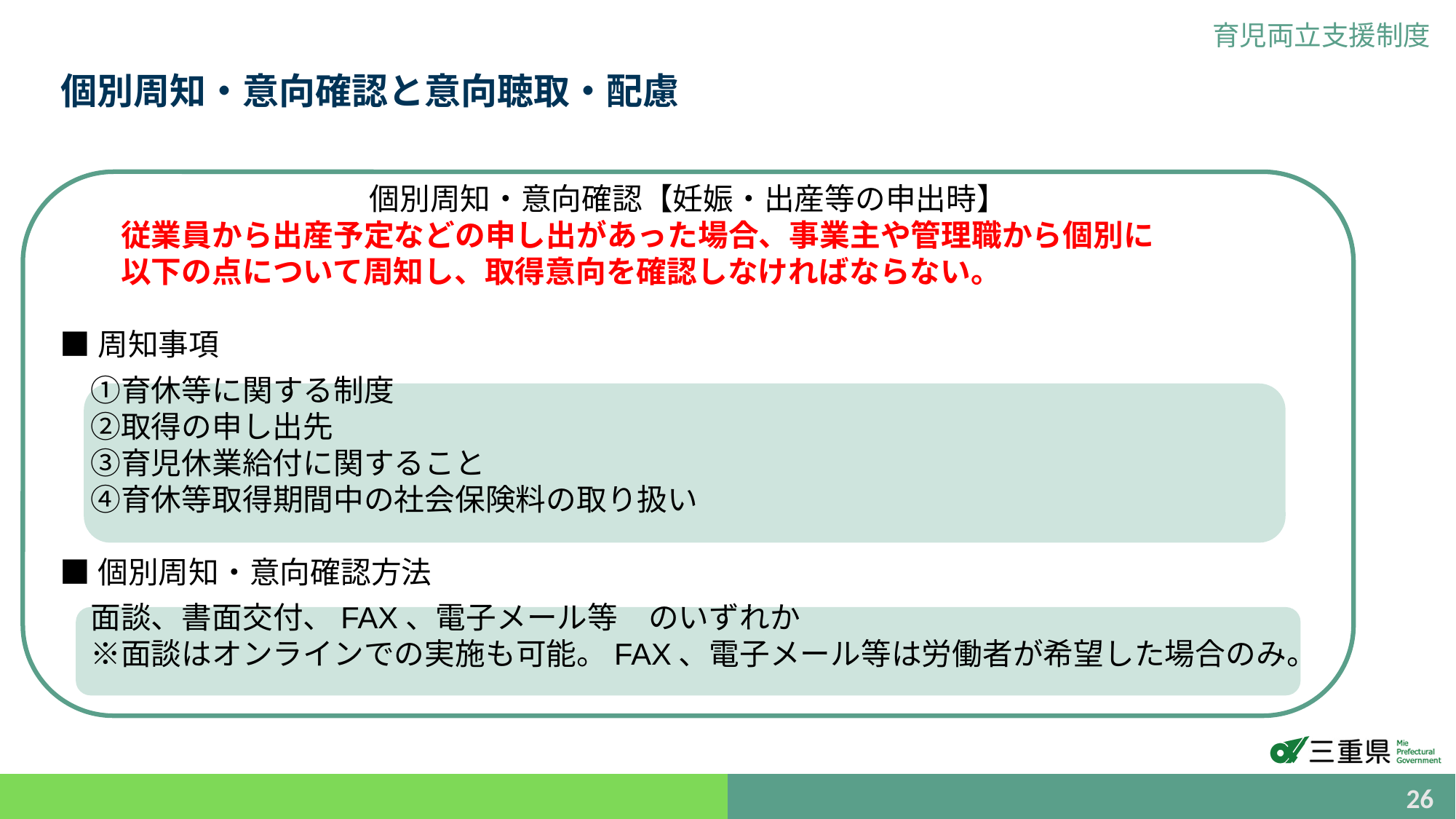

育児両立支援制度
個別周知・意向確認と意向聴取・配慮
個別周知・意向確認【妊娠・出産等の申出時】
　　従業員から出産予定などの申し出があった場合、事業主や管理職から個別に
　　以下の点について周知し、取得意向を確認しなければならない。

■周知事項
　①育休等に関する制度
　②取得の申し出先
　③育児休業給付に関すること
　④育休等取得期間中の社会保険料の取り扱い

■個別周知・意向確認方法
　面談、書面交付、FAX、電子メール等　のいずれか
　※面談はオンラインでの実施も可能。FAX、電子メール等は労働者が希望した場合のみ。